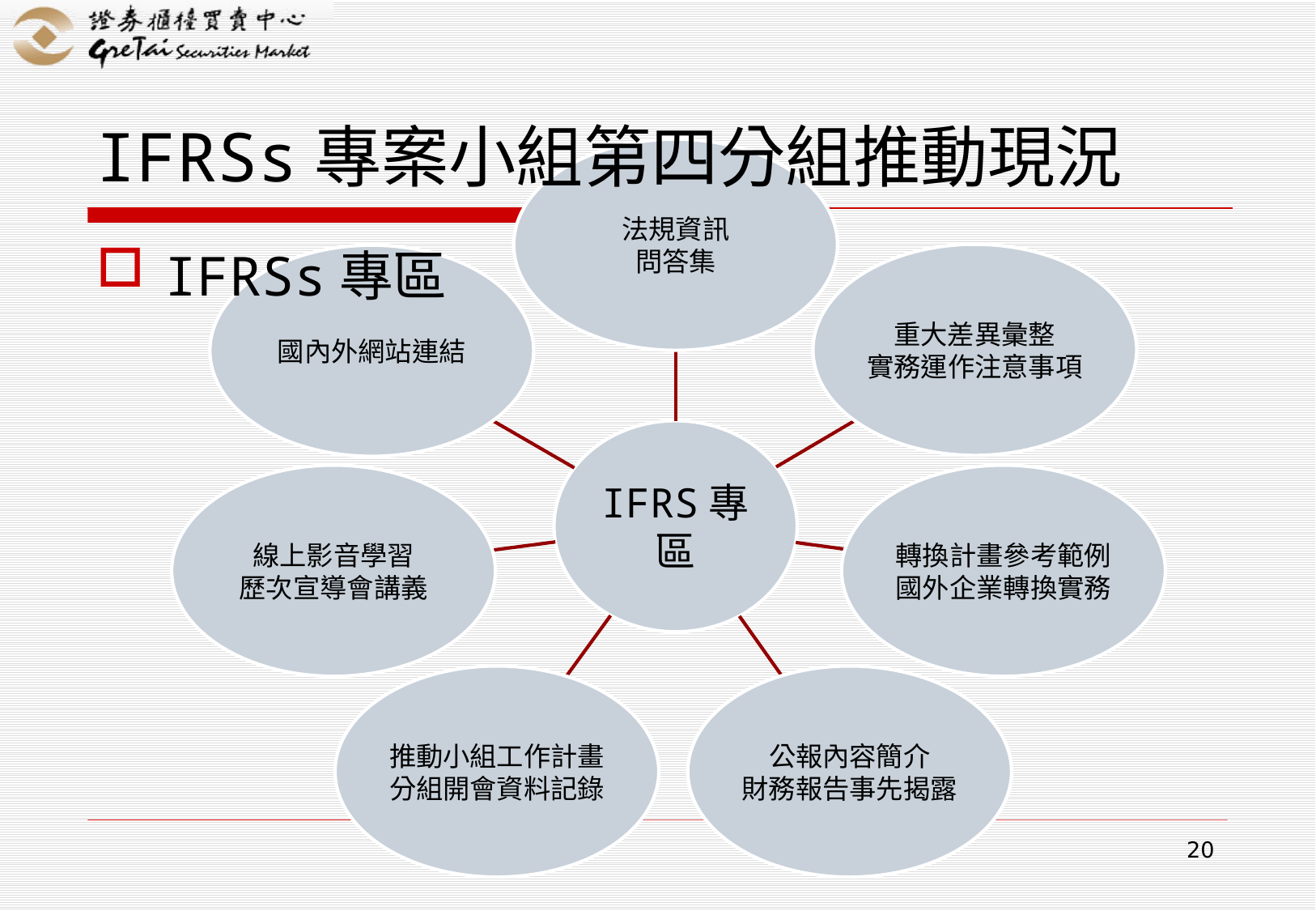

IFRSs專案小組第四分組推動現況
IFRS專區

法規資訊
問答集

重大差異彙整
實務運作注意事項

轉換計畫參考範例
國外企業轉換實務

公報內容簡介
財務報告事先揭露

推動小組工作計畫
分組開會資料記錄

線上影音學習
歷次宣導會講義

國內外網站連結
IFRSs專區
20